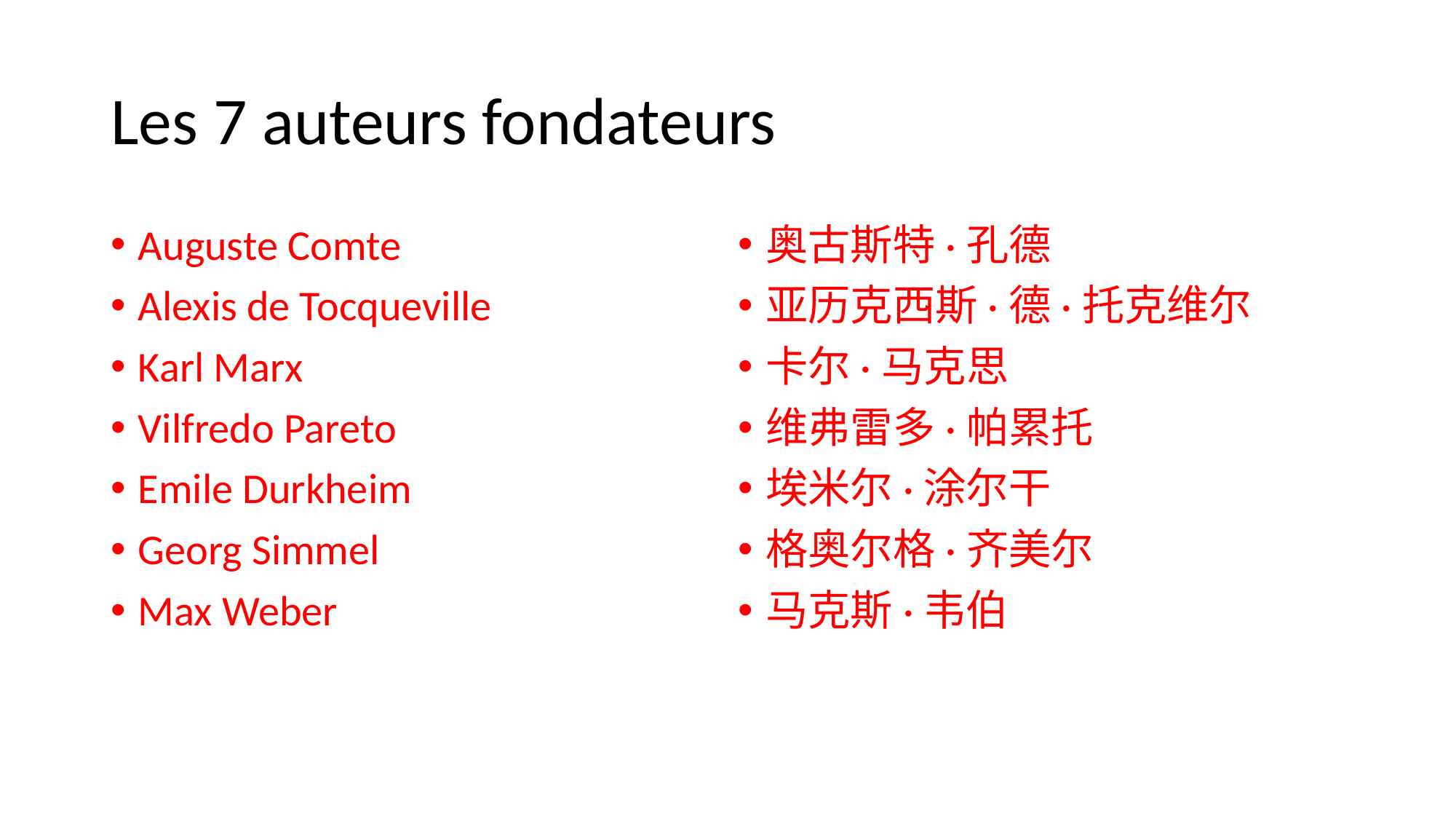

# Les 7 auteurs fondateurs
Auguste Comte
Alexis de Tocqueville
Karl Marx
Vilfredo Pareto
Emile Durkheim
Georg Simmel
Max Weber
奥古斯特·孔德
亚历克西斯·德·托克维尔
卡尔·马克思
维弗雷多·帕累托
埃米尔·涂尔干
格奥尔格·齐美尔
马克斯·韦伯